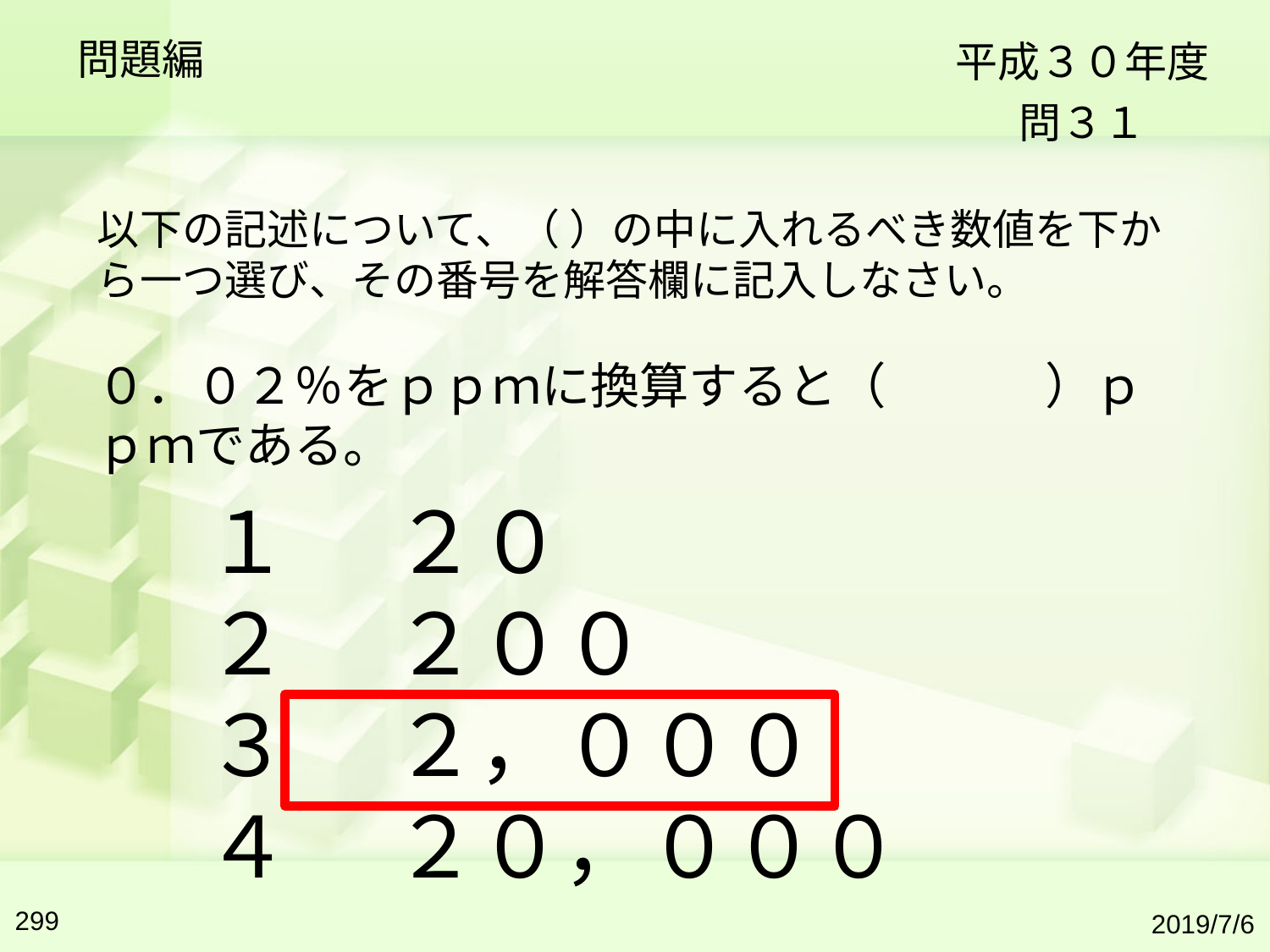

問題編
平成３０年度
問３１
以下の記述について、（ ）の中に入れるべき数値を下から一つ選び、その番号を解答欄に記入しなさい。

０．０２％をｐｐｍに換算すると（ 　　　）ｐｐｍである。
１ 　２０
２ 　２００
３ 　２，０００
４ 　２０，０００

299
2019/7/6